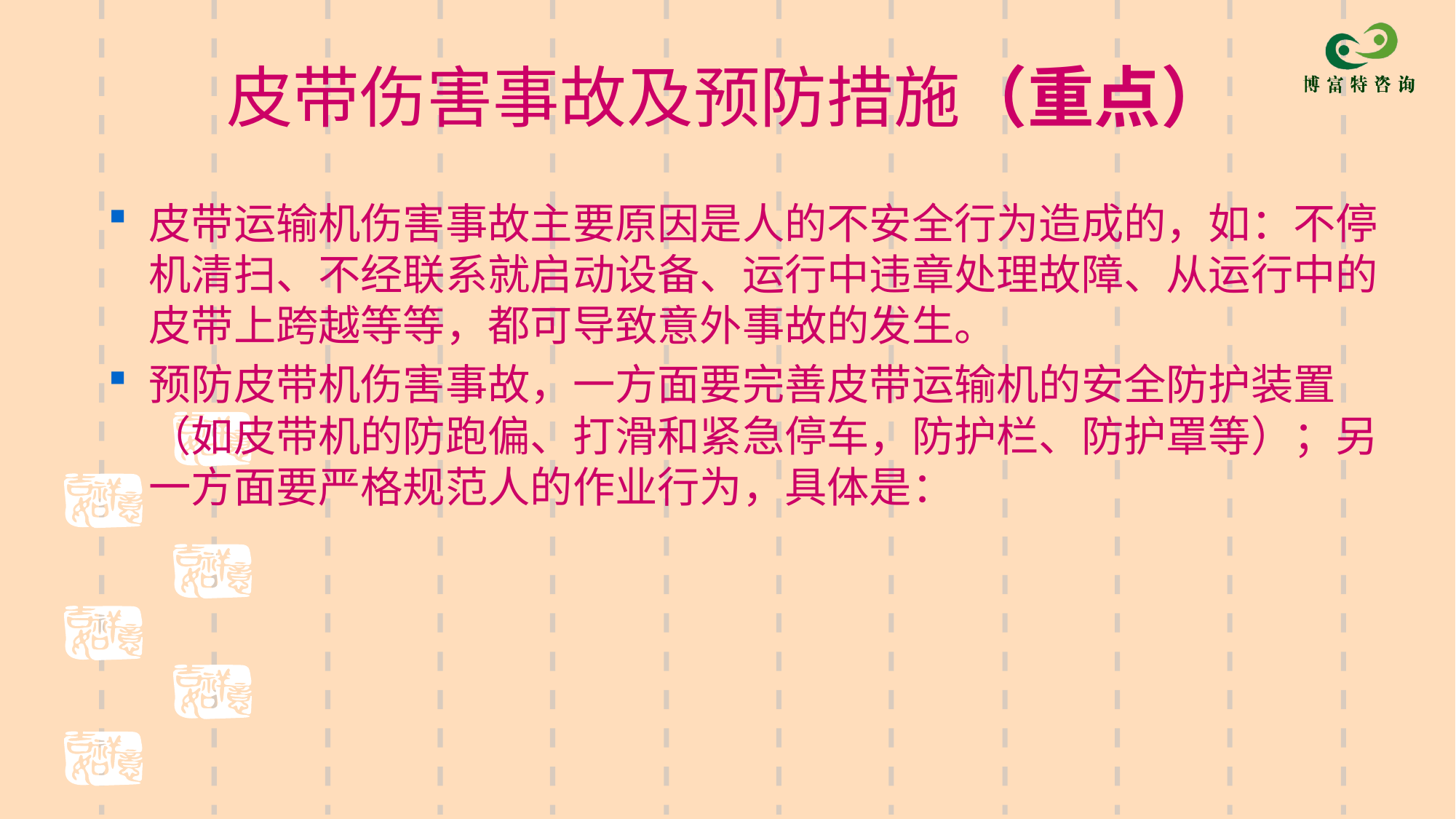

# 皮带伤害事故及预防措施（重点）
皮带运输机伤害事故主要原因是人的不安全行为造成的，如：不停机清扫、不经联系就启动设备、运行中违章处理故障、从运行中的皮带上跨越等等，都可导致意外事故的发生。
预防皮带机伤害事故，一方面要完善皮带运输机的安全防护装置（如皮带机的防跑偏、打滑和紧急停车，防护栏、防护罩等）；另一方面要严格规范人的作业行为，具体是：